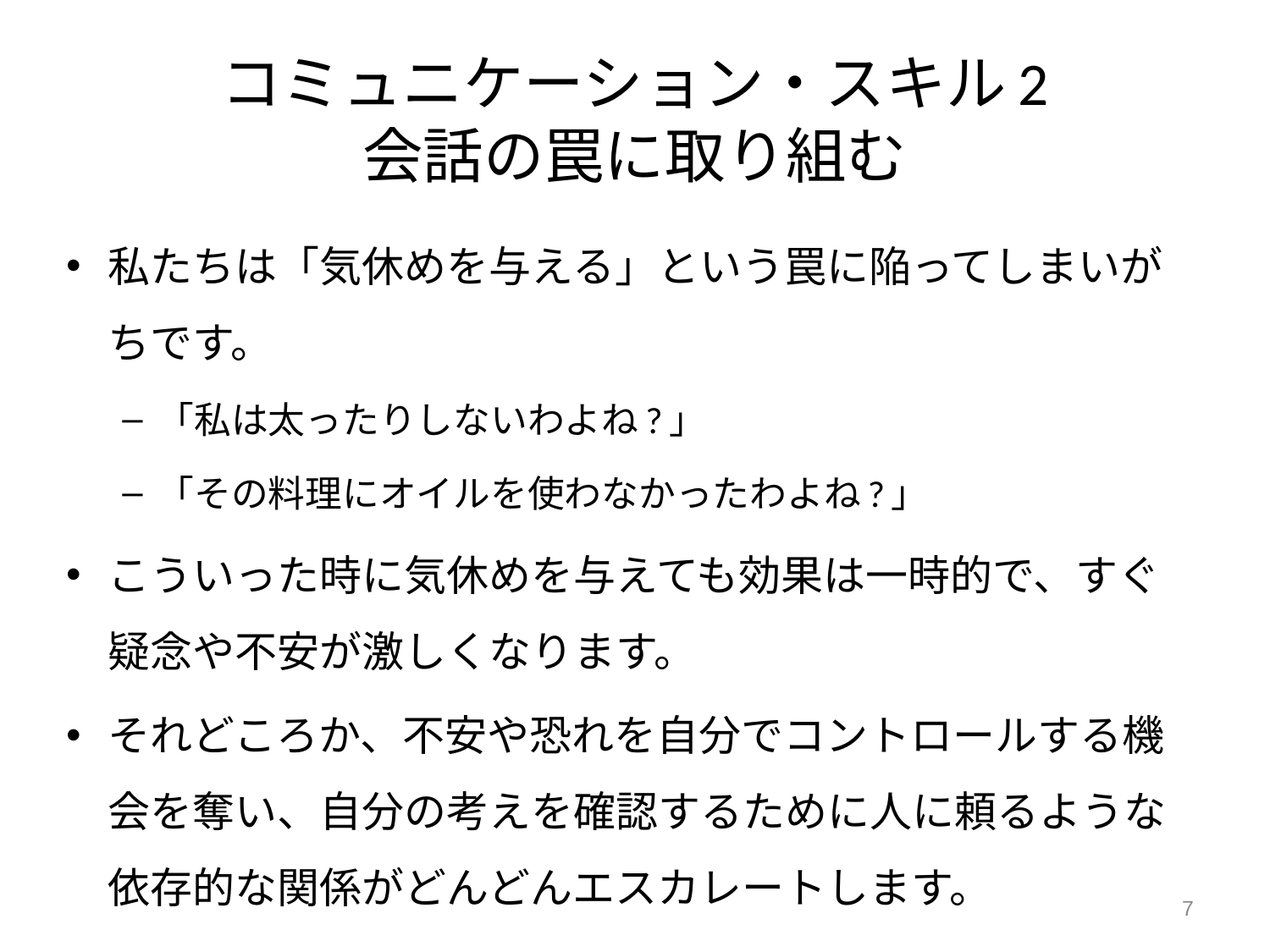

# コミュニケーション・スキル2 会話の罠に取り組む
私たちは「気休めを与える」という罠に陥ってしまいがちです。
「私は太ったりしないわよね?」
「その料理にオイルを使わなかったわよね?」
こういった時に気休めを与えても効果は一時的で、すぐ疑念や不安が激しくなります。
それどころか、不安や恐れを自分でコントロールする機会を奪い、自分の考えを確認するために人に頼るような依存的な関係がどんどんエスカレートします。
7